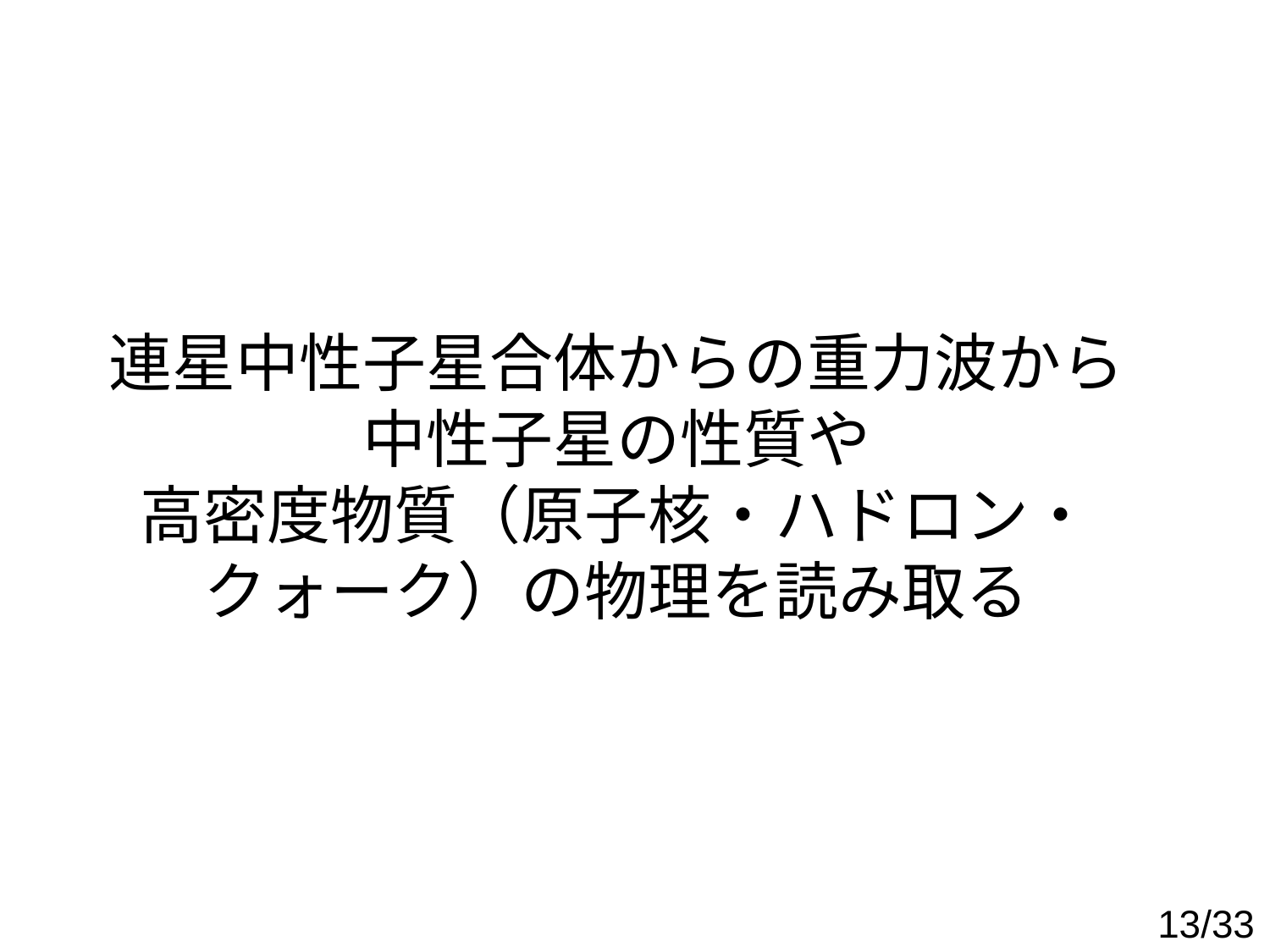

# 連星中性子星合体からの重力波から 中性子星の性質や 高密度物質（原子核・ハドロン・クォーク）の物理を読み取る
13/33